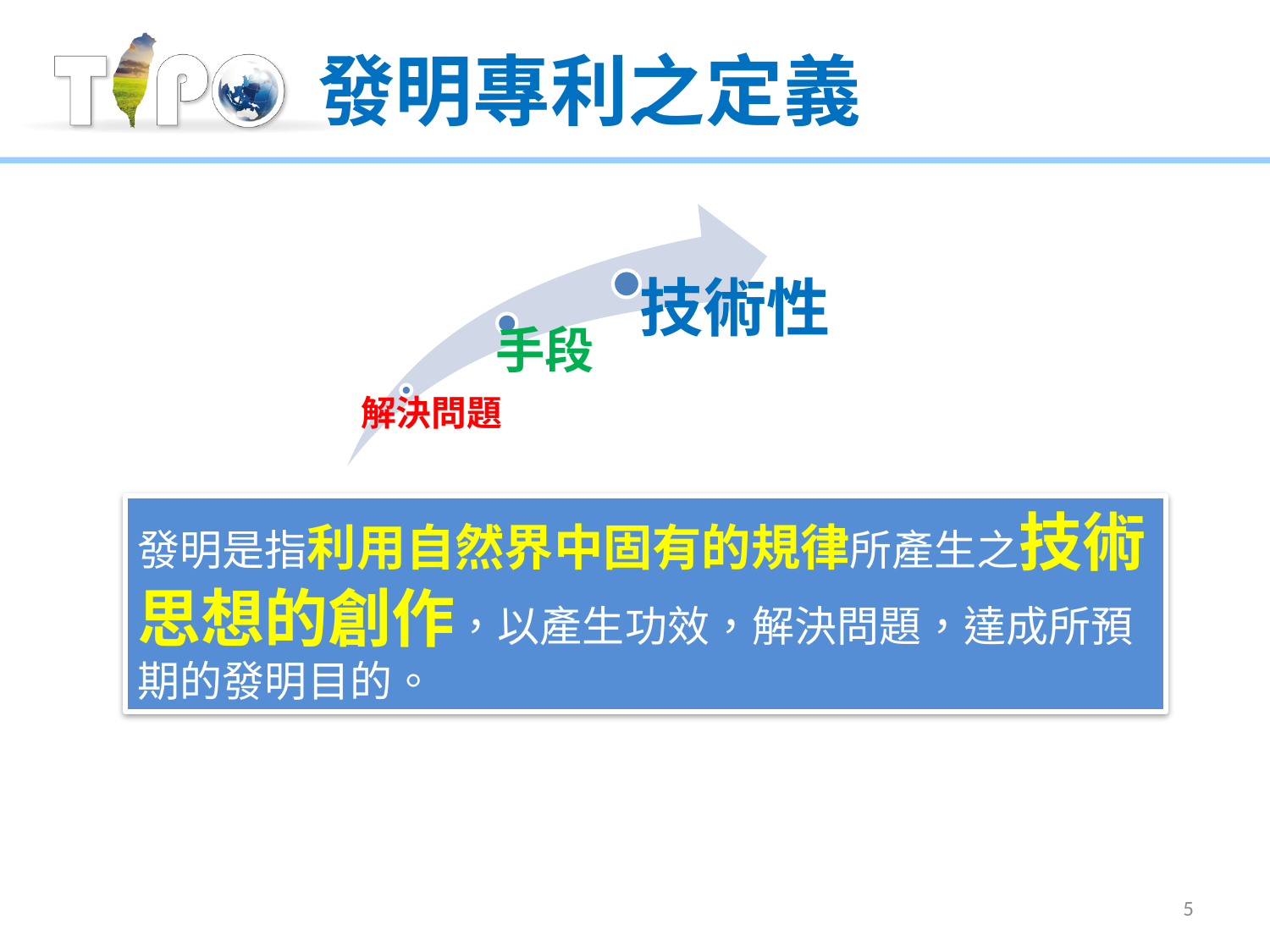

# 發明專利之定義
解決問題
手段
技術性
發明是指利用自然界中固有的規律所產生之技術思想的創作，以產生功效，解決問題，達成所預期的發明目的。
5